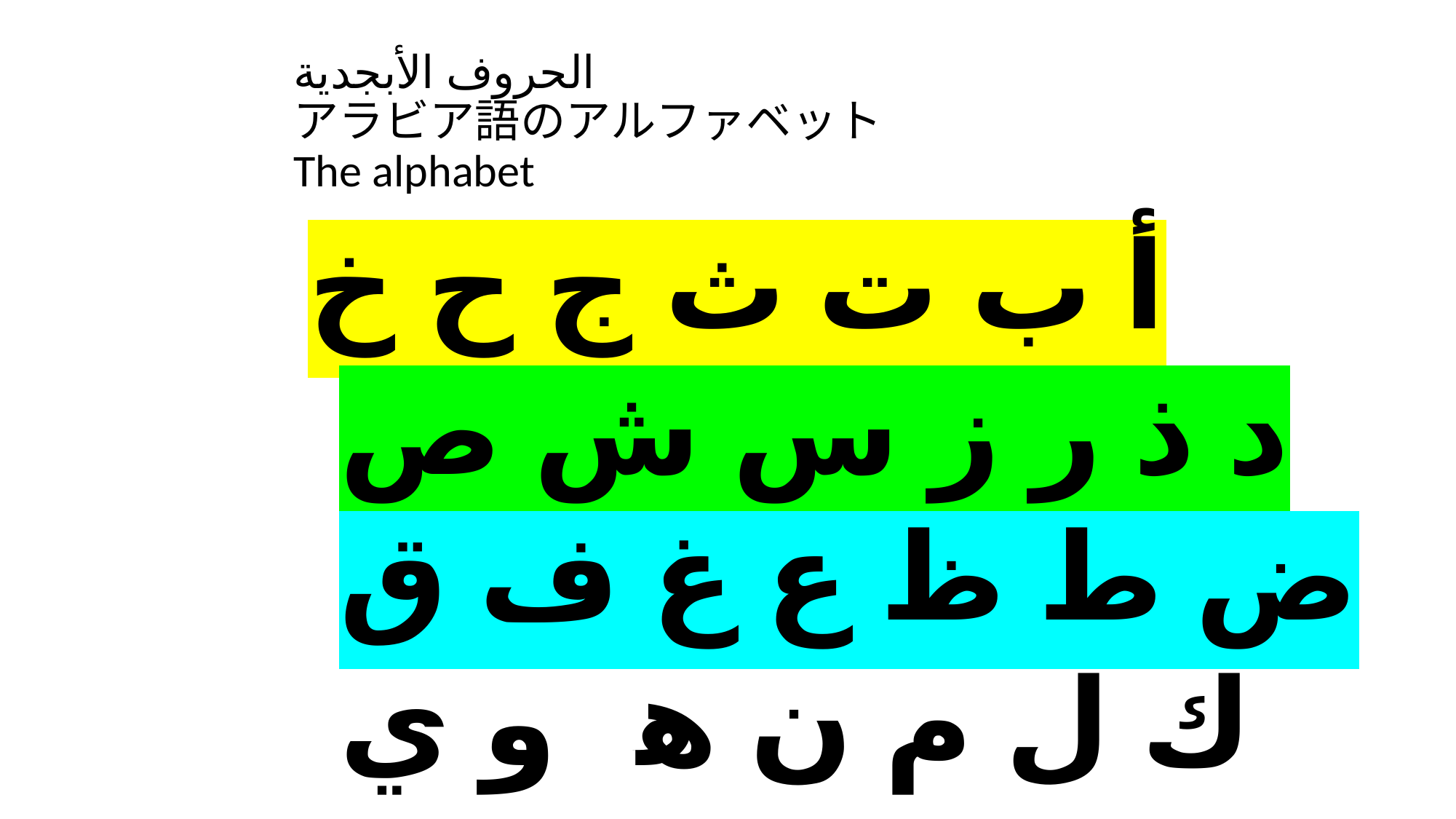

# الحروف الأبجدية アラビア語のアルファベット The alphabet
أ ب ت ث ج ح خ
 د ذ ر ز س ش ص
 ض ط ظ ع غ ف ق
 ك ل م ن ها و ي